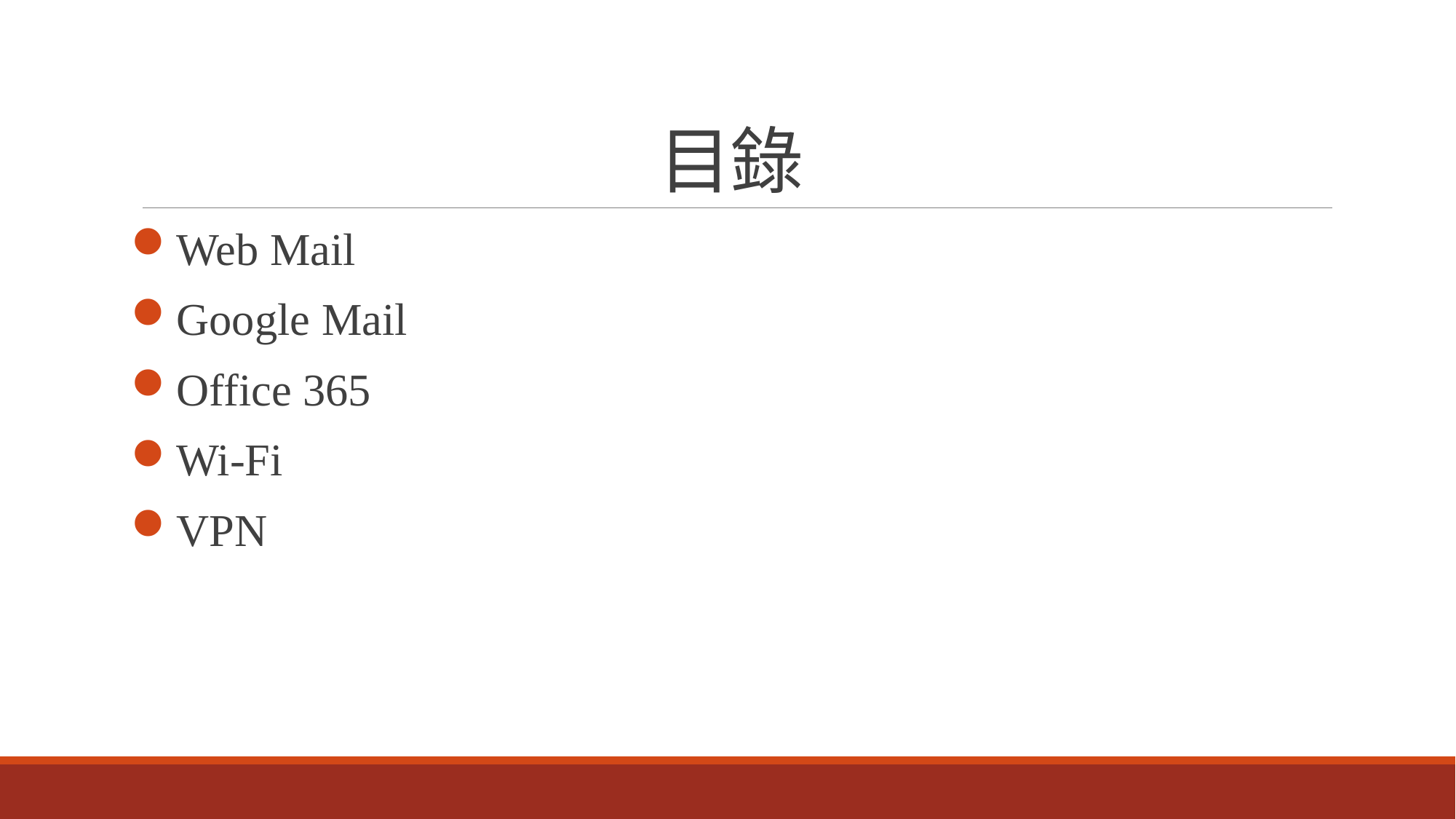

# 目錄
Web Mail
Google Mail
Office 365
Wi-Fi
VPN